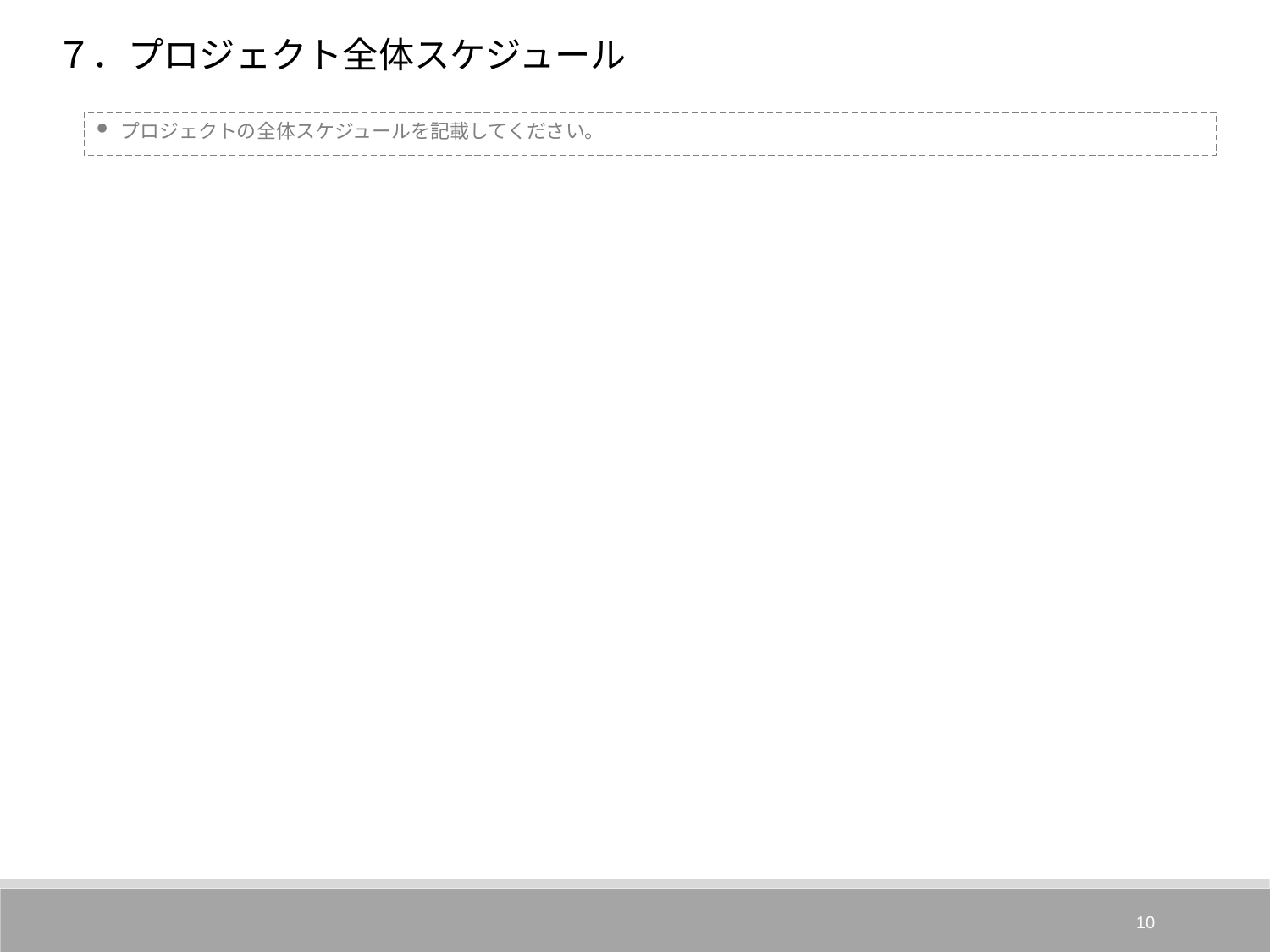

７．プロジェクト全体スケジュール
プロジェクトの全体スケジュールを記載してください。
10